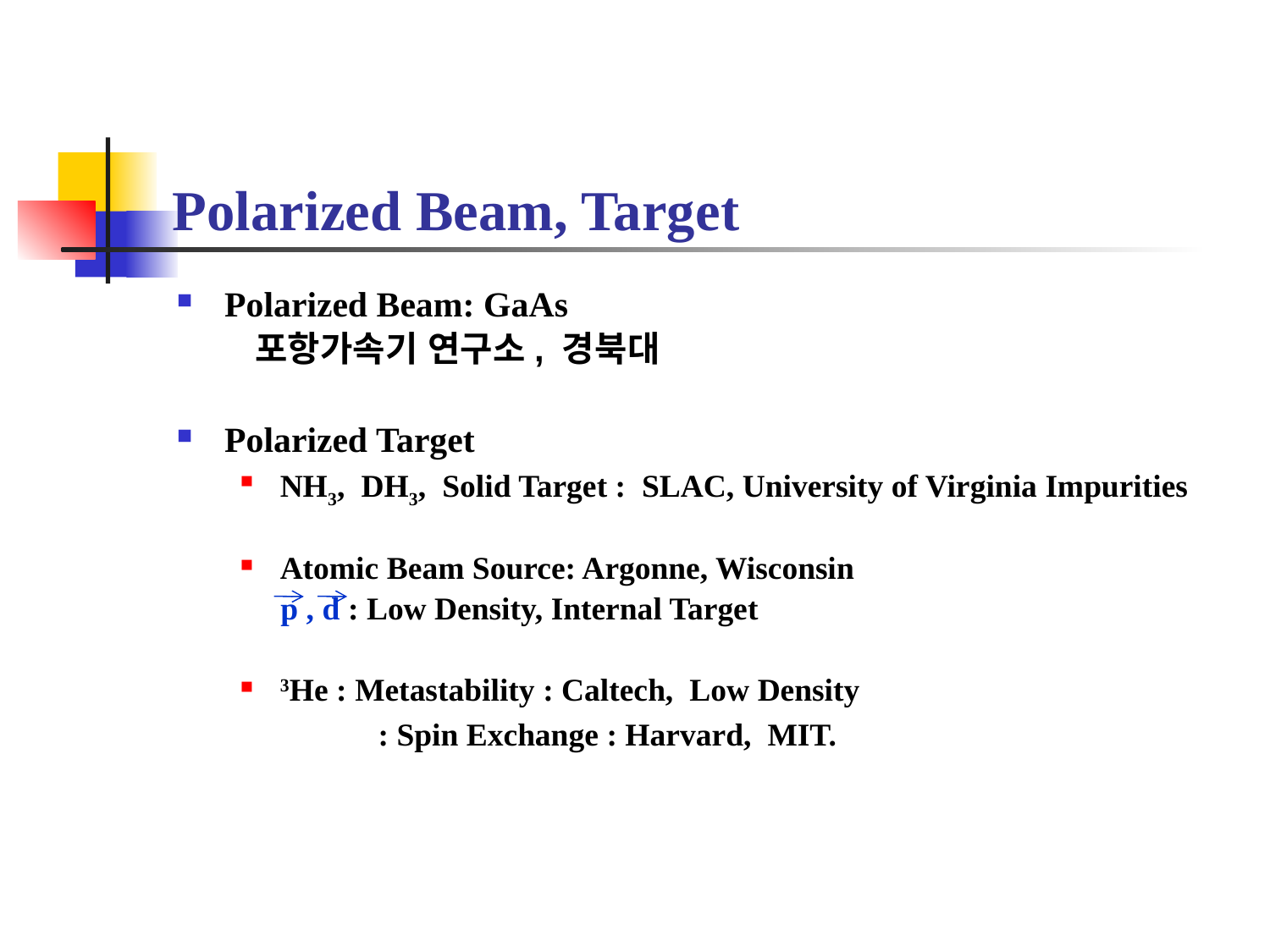

# Polarized Beam, Target

Polarized Beam: GaAs
       포항가속기 연구소, 경북대

Polarized Target
NH3,  DH3,  Solid Target :  SLAC, University of Virginia Impurities

Atomic Beam Source: Argonne, Wisconsin
     p , d : Low Density, Internal Target

3He : Metastability : Caltech,  Low Density
        	   : Spin Exchange : Harvard,  MIT.